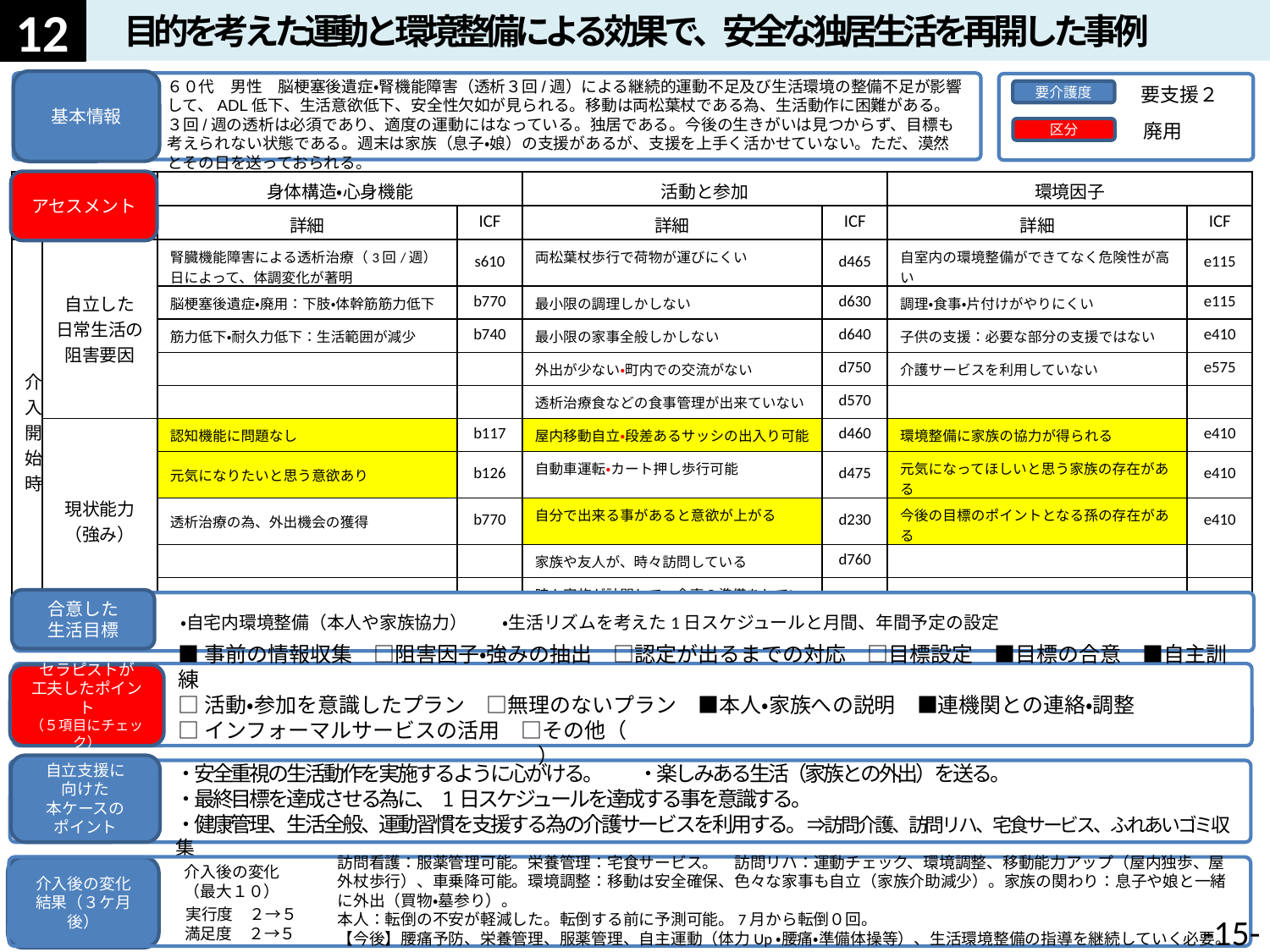

目的を考えた運動と環境整備による効果で、安全な独居生活を再開した事例
12
６０代　男性　脳梗塞後遺症・腎機能障害（透析３回/週）による継続的運動不足及び生活環境の整備不足が影響して、ADL低下、生活意欲低下、安全性欠如が見られる。移動は両松葉杖である為、生活動作に困難がある。３回/週の透析は必須であり、適度の運動にはなっている。独居である。今後の生きがいは見つからず、目標も考えられない状態である。週末は家族（息子・娘）の支援があるが、支援を上手く活かせていない。ただ、漠然とその日を送っておられる。
基本情報

要支援２
要介護度
廃用
区分
アセスメント
|  |  | 身体構造・心身機能 |  | 活動と参加 |  | 環境因子 |  |
| --- | --- | --- | --- | --- | --- | --- | --- |
|  |  | 詳細 | ICF | 詳細 | ICF | 詳細 | ICF |
| 介入開始時 | 自立した 日常生活の 阻害要因 | 腎臓機能障害による透析治療（3回/週） 日によって、体調変化が著明 | s610 | 両松葉杖歩行で荷物が運びにくい | d465 | 自室内の環境整備ができてなく危険性が高い | e115 |
|  |  | 脳梗塞後遺症・廃用：下肢・体幹筋筋力低下 | b770 | 最小限の調理しかしない | d630 | 調理・食事・片付けがやりにくい | e115 |
|  |  | 筋力低下・耐久力低下：生活範囲が減少 | b740 | 最小限の家事全般しかしない | d640 | 子供の支援：必要な部分の支援ではない | e410 |
|  |  |  |  | 外出が少ない・町内での交流がない | d750 | 介護サービスを利用していない | e575 |
|  |  |  |  | 透析治療食などの食事管理が出来ていない | d570 |  |  |
|  | 現状能力 （強み） | 認知機能に問題なし | b117 | 屋内移動自立・段差あるサッシの出入り可能 | d460 | 環境整備に家族の協力が得られる | e410 |
|  |  | 元気になりたいと思う意欲あり | b126 | 自動車運転・カート押し歩行可能 | d475 | 元気になってほしいと思う家族の存在がある | e410 |
|  |  | 透析治療の為、外出機会の獲得 | b770 | 自分で出来る事があると意欲が上がる | d230 | 今後の目標のポイントとなる孫の存在がある | e410 |
|  |  |  |  | 家族や友人が、時々訪問している | d760 |  |  |
|  |  |  |  | 時々家族が訪問して、食事の準備をしている | d570 |  |  |
合意した
生活目標

・自宅内環境整備（本人や家族協力）　　・生活リズムを考えた1日スケジュールと月間、年間予定の設定
介入後の変化
結果（３ケ月後）
満足度　２→５
■事前の情報収集　□阻害因子・強みの抽出　□認定が出るまでの対応　□目標設定　■目標の合意　■自主訓練
□活動・参加を意識したプラン　□無理のないプラン　■本人・家族への説明　■連機関との連絡・調整
□インフォーマルサービスの活用　□その他（　　　　　　　　　　　　　　　　　　　　　　　　　　　　　　　　　　　　　　　　　　　　　）

セラピストが
工夫したポイント
（５項目にチェック）
・安全重視の生活動作を実施するように心がける。　　・楽しみある生活（家族との外出）を送る。
・最終目標を達成させる為に、1日スケジュールを達成する事を意識する。
・健康管理、生活全般、運動習慣を支援する為の介護サービスを利用する。⇒訪問介護、訪問リハ、宅食サービス、ふれあいゴミ収集
自立支援に
向けた
本ケースの
ポイント

訪問看護：服薬管理可能。栄養管理：宅食サービス。　訪問リハ：運動チェック、環境調整、移動能力アップ（屋内独歩、屋外杖歩行）、車乗降可能。環境調整：移動は安全確保、色々な家事も自立（家族介助減少）。家族の関わり：息子や娘と一緒に外出（買物・墓参り）。
本人：転倒の不安が軽減した。転倒する前に予測可能。7月から転倒０回。
【今後】腰痛予防、栄養管理、服薬管理、自主運動（体力Up・腰痛・準備体操等）、生活環境整備の指導を継続していく必要。
介入後の変化
（最大１０）

実行度　２→５
-15-